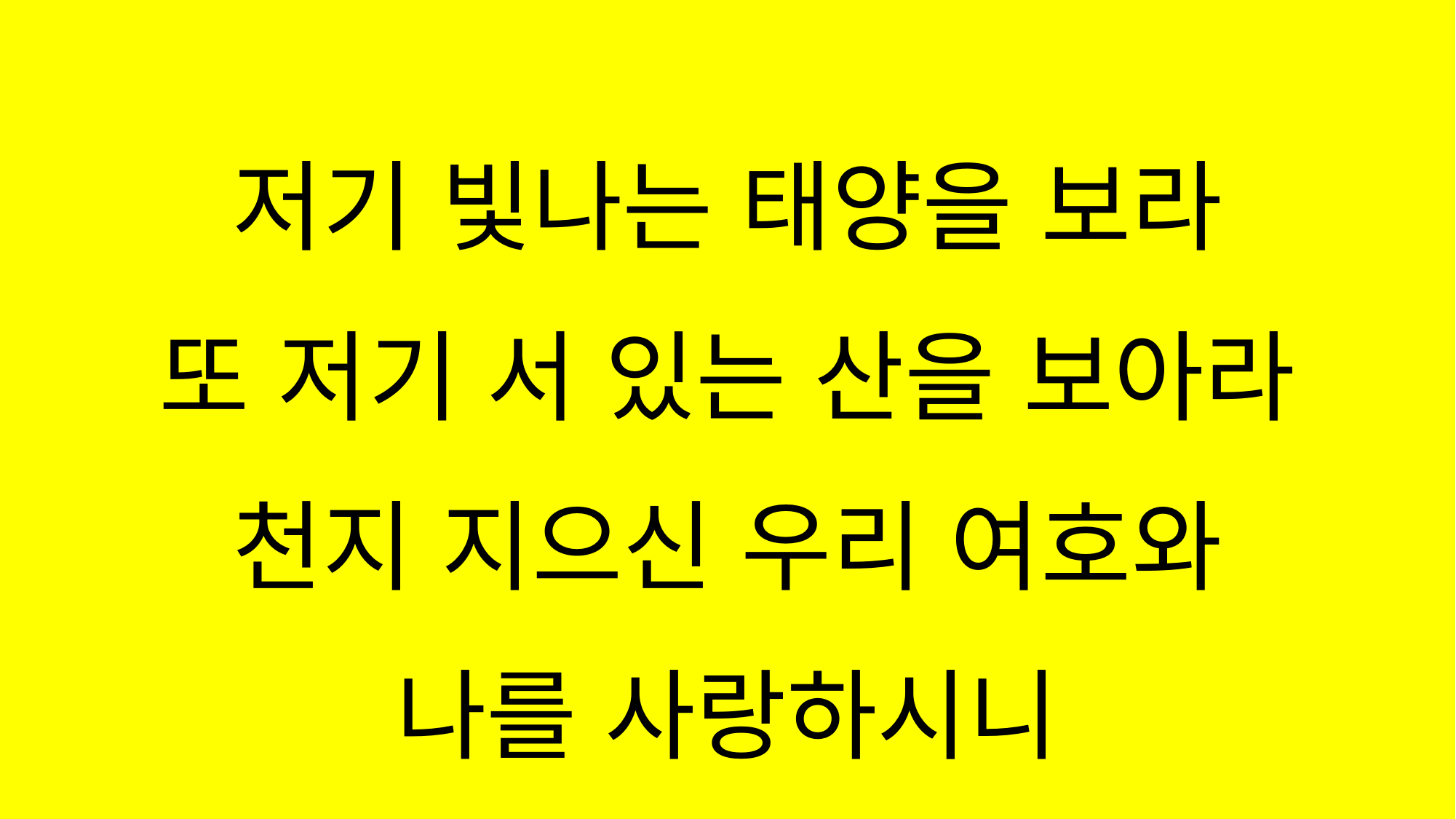

#
저기 빛나는 태양을 보라

또 저기 서 있는 산을 보아라

천지 지으신 우리 여호와

나를 사랑하시니